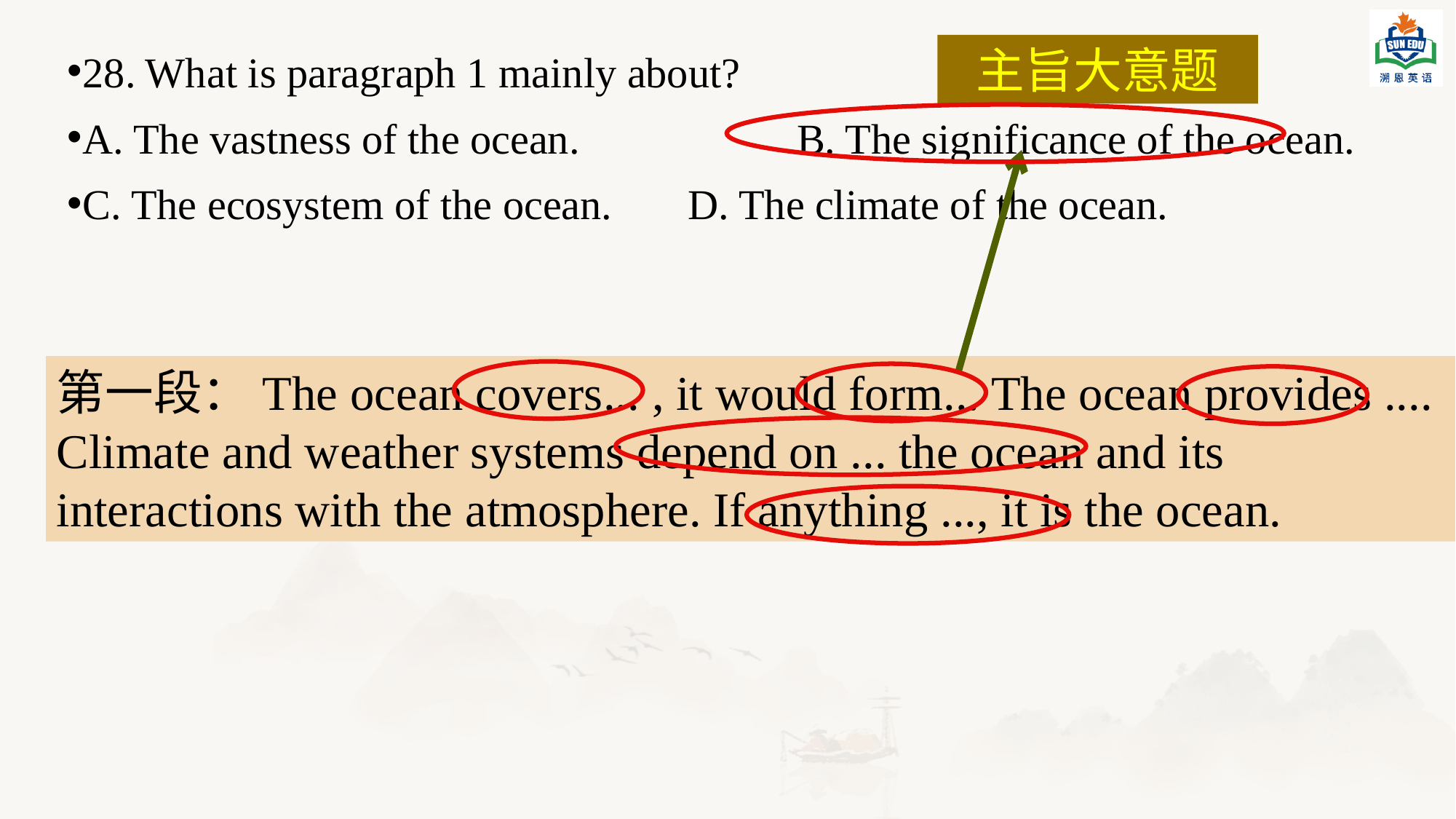

主旨大意题
28. What is paragraph 1 mainly about?
A. The vastness of the ocean.		B. The significance of the ocean.
C. The ecosystem of the ocean.	D. The climate of the ocean.

第一段：The ocean covers... , it would form... The ocean provides .... Climate and weather systems depend on ... the ocean and its interactions with the atmosphere. If anything ..., it is the ocean.